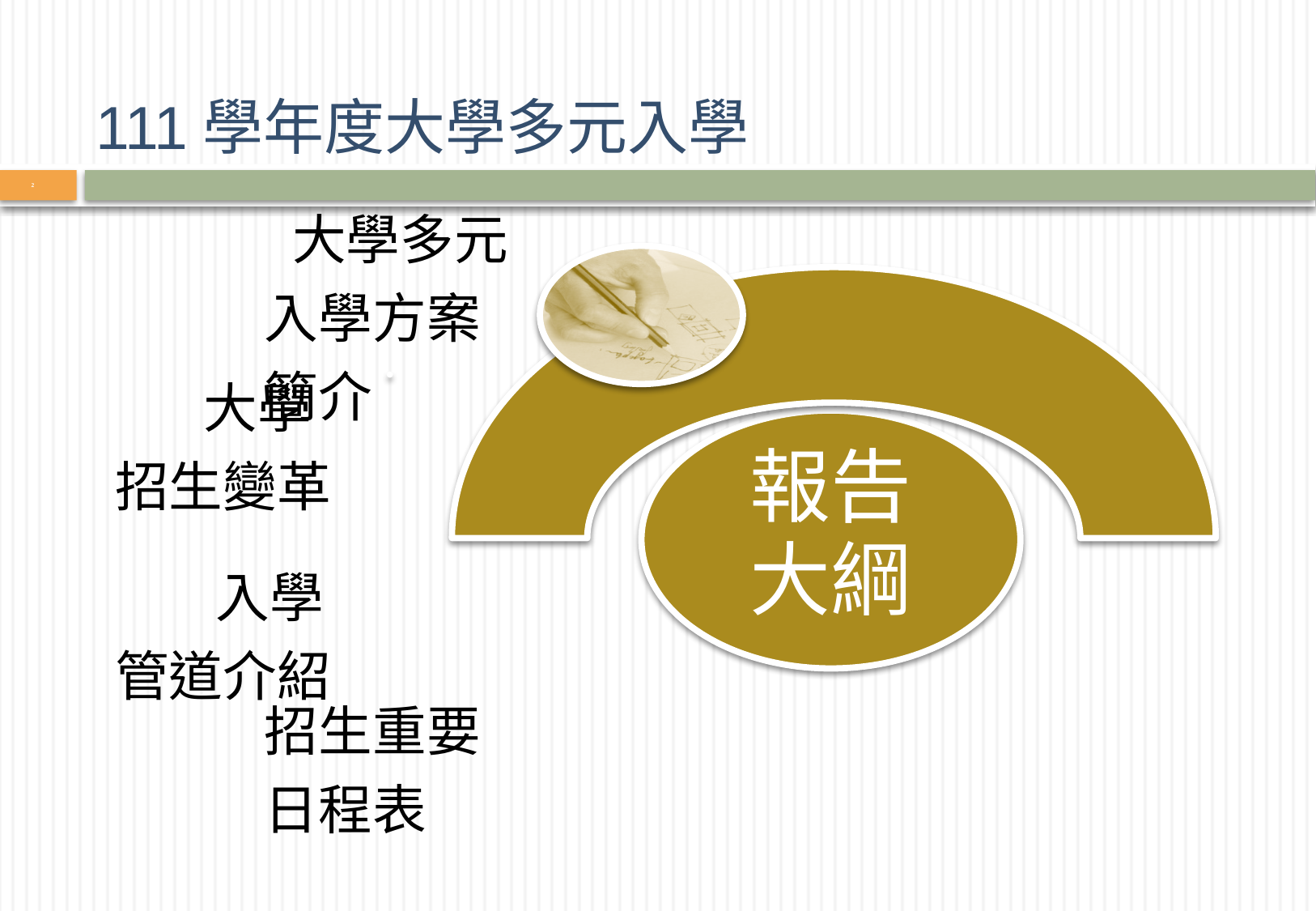

# 111學年度大學多元入學

            2

報告大綱
 大學多元入學方案簡介
      大學招生變革
       入學管道介紹
招生重要日程表